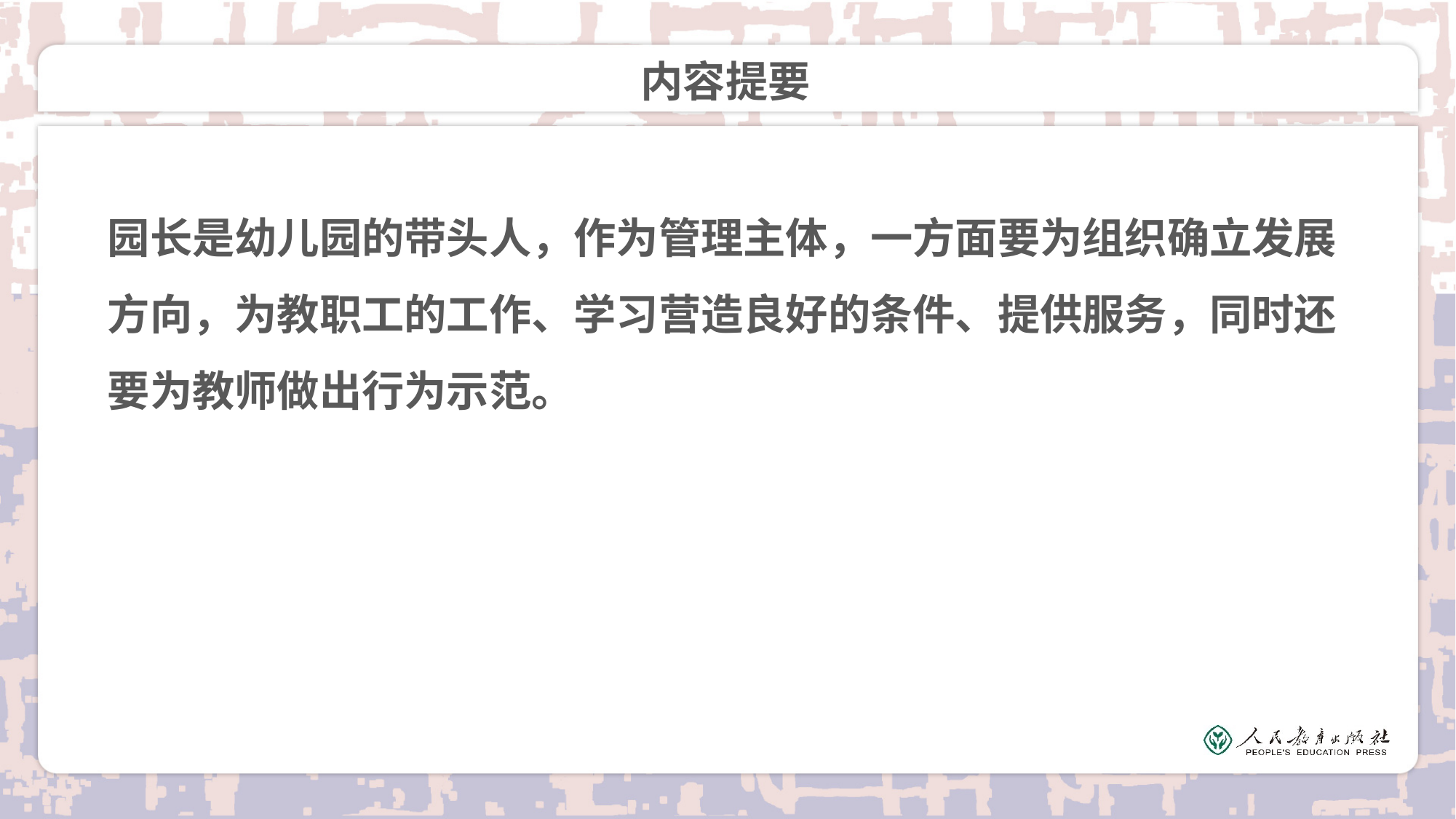

# 内容提要
园长是幼儿园的带头人，作为管理主体，一方面要为组织确立发展方向，为教职工的工作、学习营造良好的条件、提供服务，同时还要为教师做出行为示范。